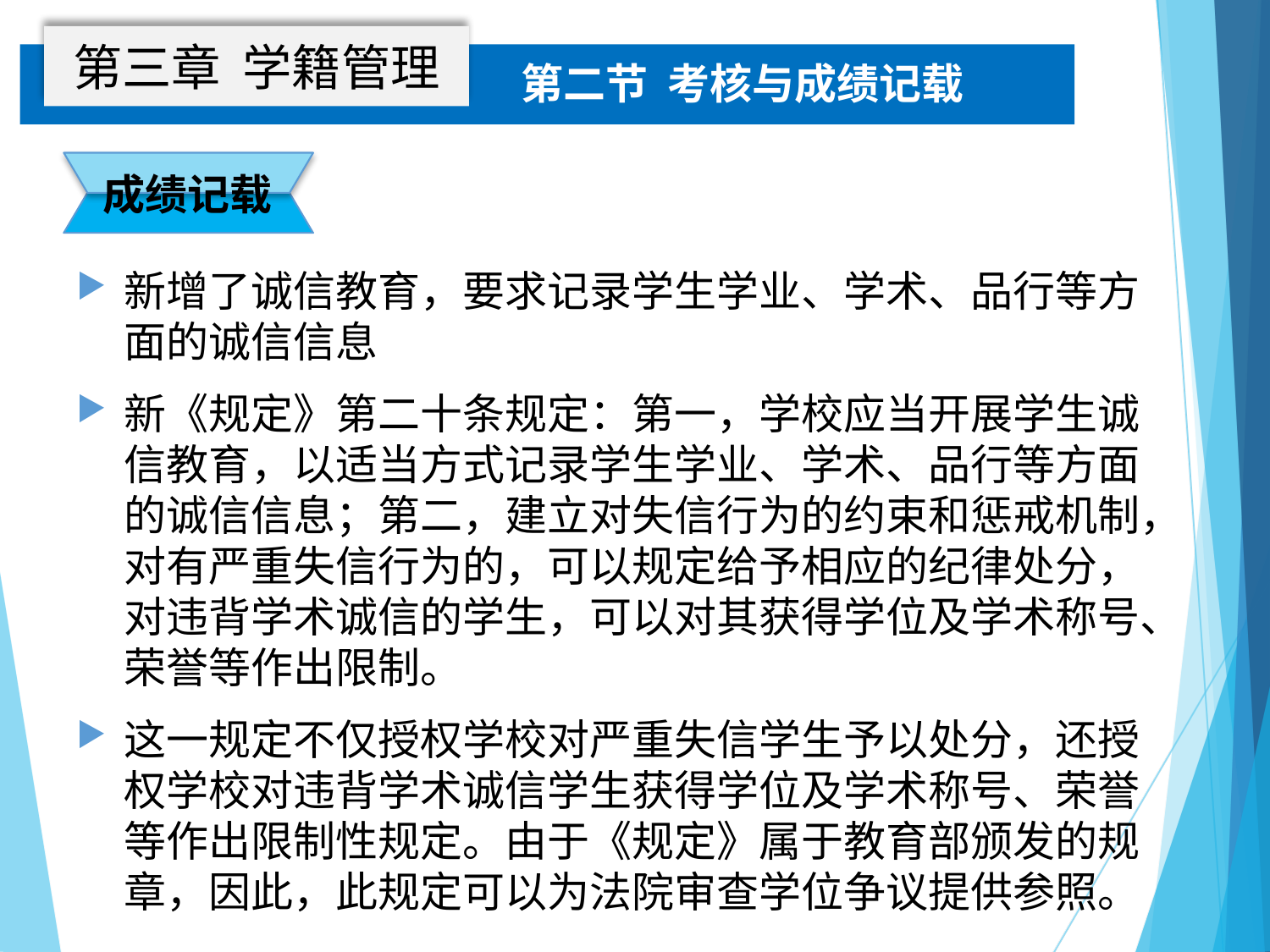

第三章  学籍管理
第二节  考核与成绩记载

成绩记载

新增了诚信教育，要求记录学生学业、学术、品行等方面的诚信信息
新《规定》第二十条规定：第一，学校应当开展学生诚信教育，以适当方式记录学生学业、学术、品行等方面的诚信信息；第二，建立对失信行为的约束和惩戒机制，对有严重失信行为的，可以规定给予相应的纪律处分，对违背学术诚信的学生，可以对其获得学位及学术称号、荣誉等作出限制。
这一规定不仅授权学校对严重失信学生予以处分，还授权学校对违背学术诚信学生获得学位及学术称号、荣誉等作出限制性规定。由于《规定》属于教育部颁发的规章，因此，此规定可以为法院审查学位争议提供参照。